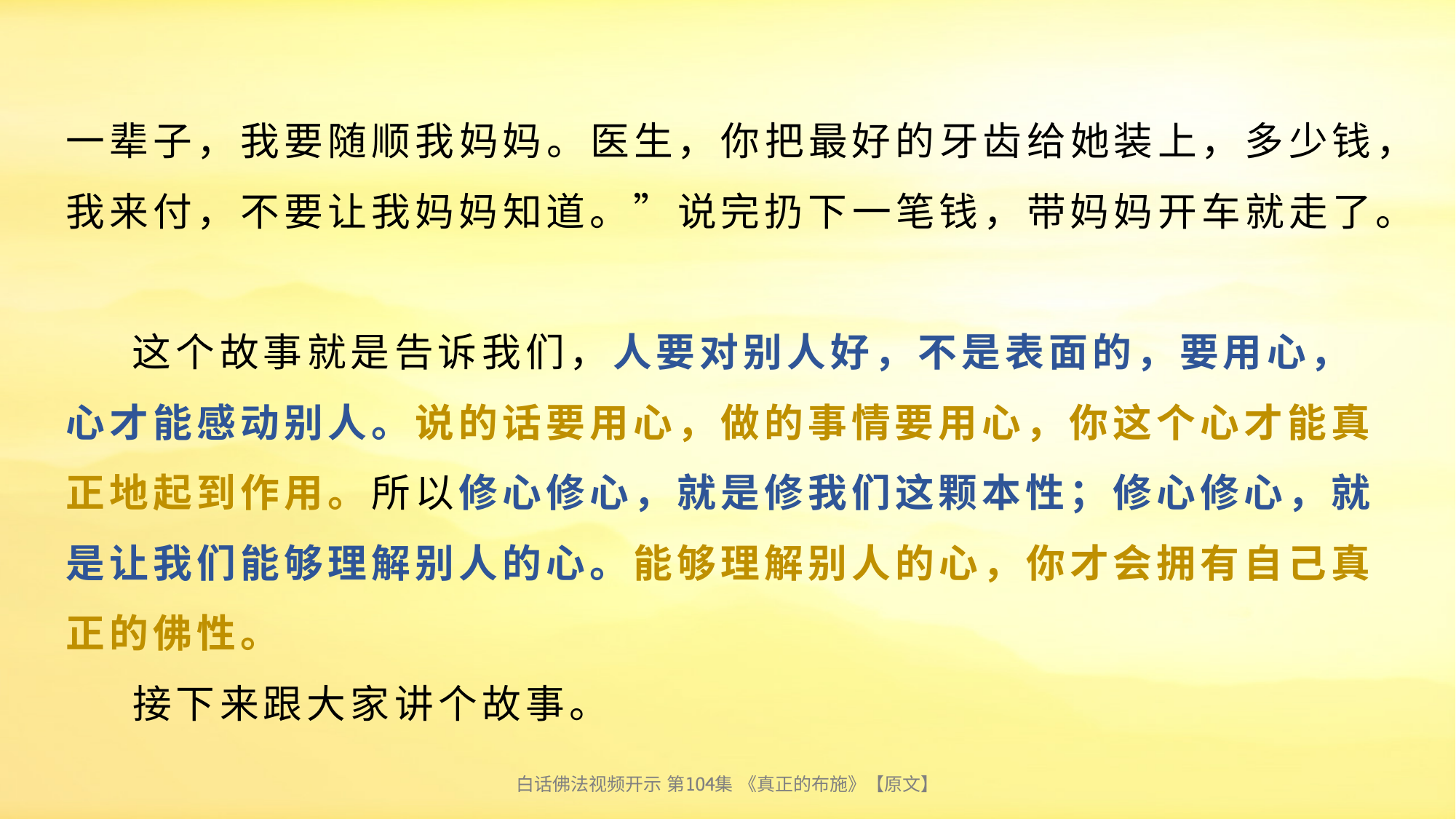

# 一辈子，我要随顺我妈妈。医生，你把最好的牙齿给她装上，多少钱，我来付，不要让我妈妈知道。”说完扔下一笔钱，带妈妈开车就走了。 这个故事就是告诉我们，人要对别人好，不是表面的，要用心，心才能感动别人。说的话要用心，做的事情要用心，你这个心才能真正地起到作用。所以修心修心，就是修我们这颗本性；修心修心，就是让我们能够理解别人的心。能够理解别人的心，你才会拥有自己真正的佛性。 接下来跟大家讲个故事。
白话佛法视频开示 第104集 《真正的布施》【原文】